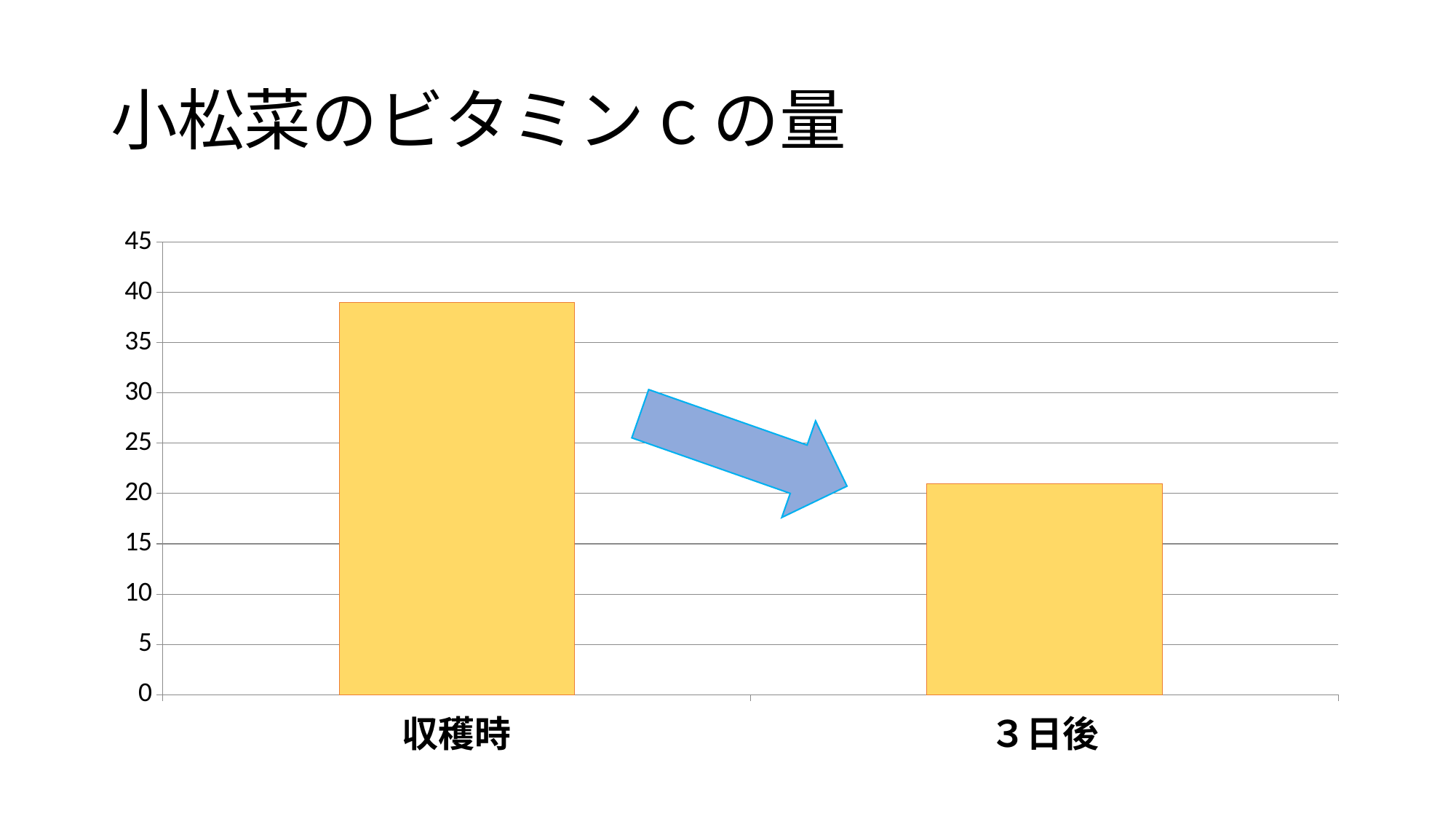

# 小松菜のビタミンCの量

### Chart

| Category | 系列 1 |
|---|---|
| 収穫時 | 39.0 |
| ３日後 | 21.0 |